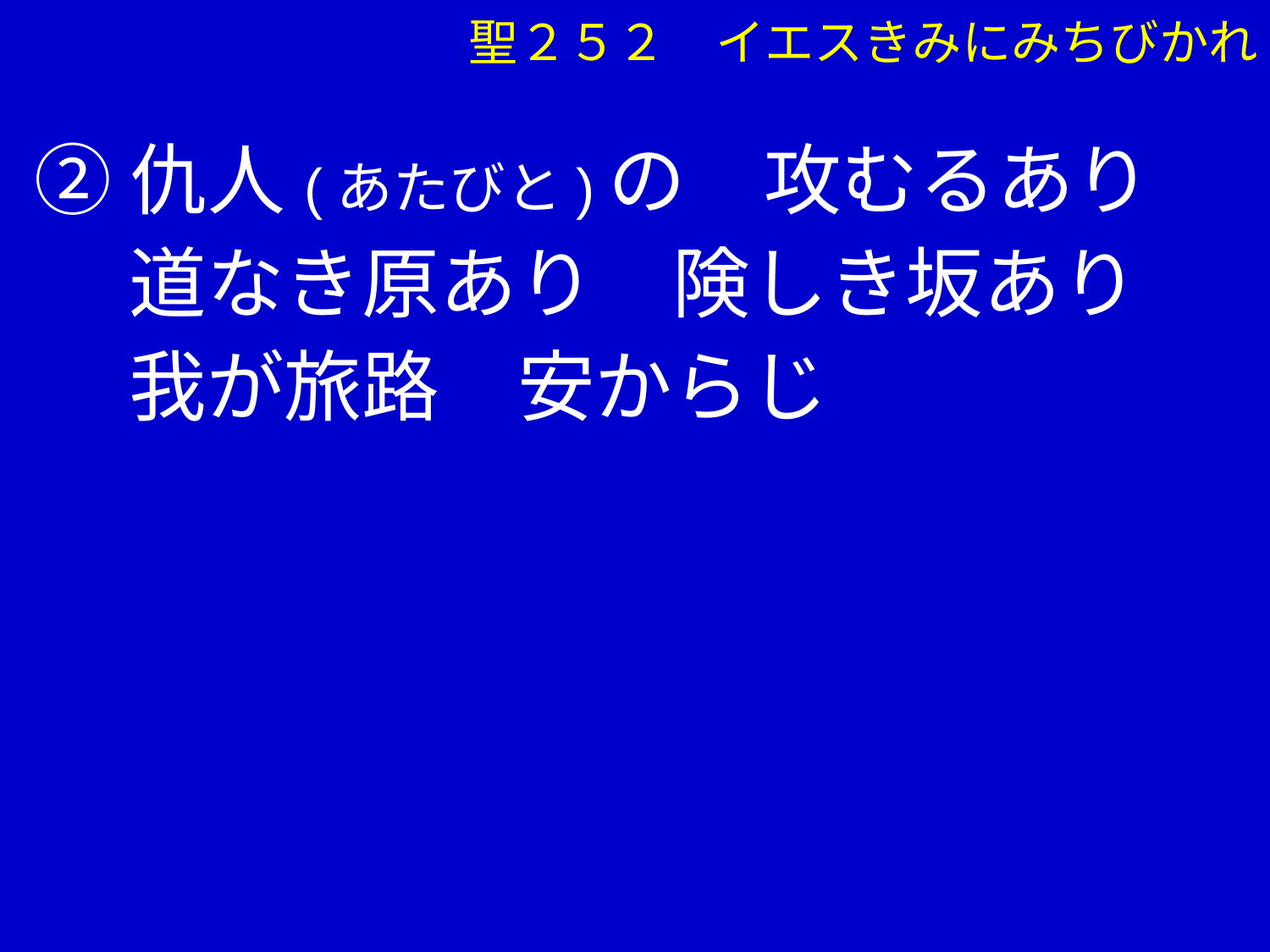

聖２５２　イエスきみにみちびかれ
②仇人(あたびと)の　攻むるあり
　 道なき原あり　険しき坂あり
　 我が旅路　安からじ